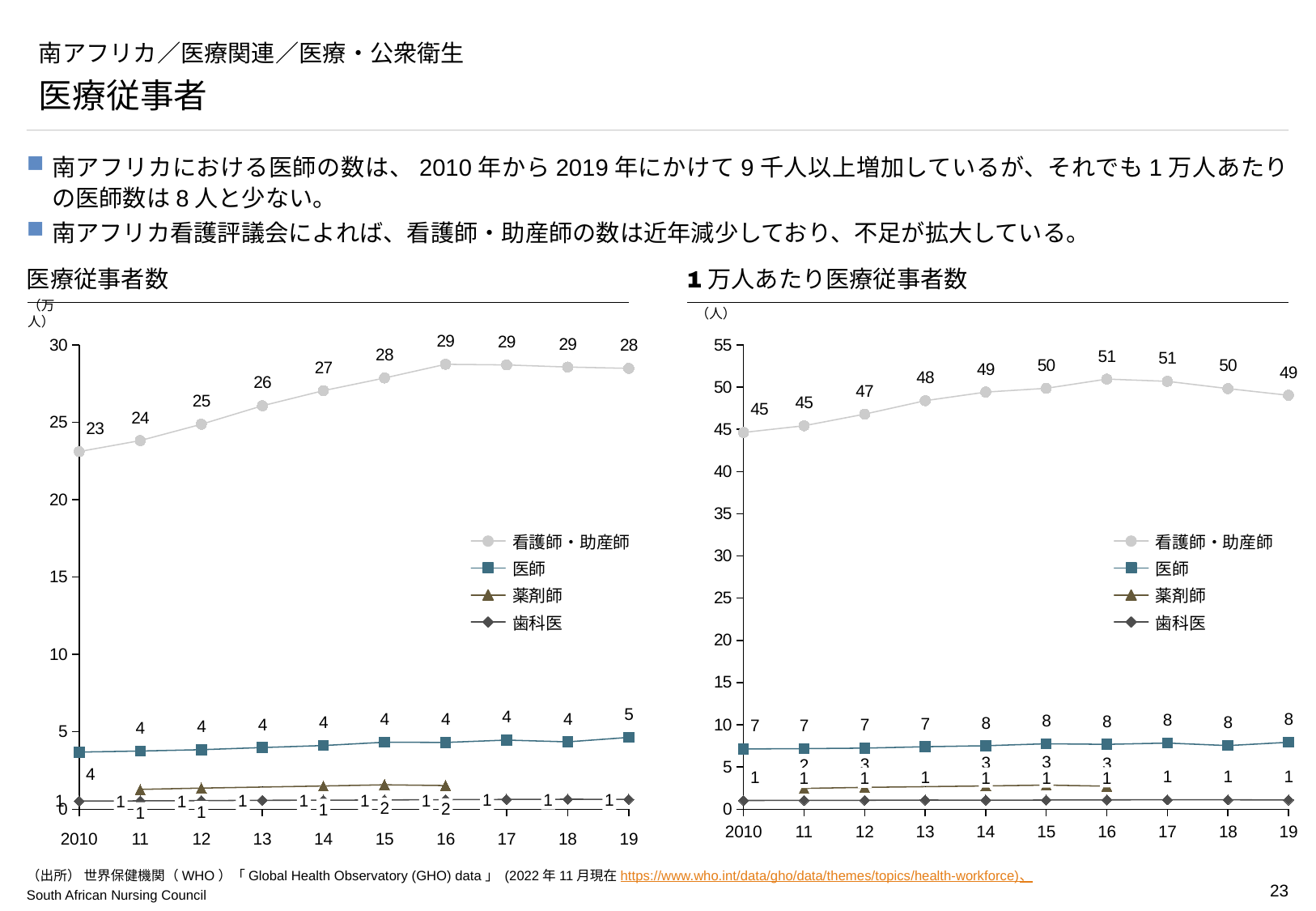

# 南アフリカ／医療関連／医療・公衆衛生
医療従事者
南アフリカにおける医師の数は、2010年から2019年にかけて9千人以上増加しているが、それでも1万人あたりの医師数は8人と少ない。
南アフリカ看護評議会によれば、看護師・助産師の数は近年減少しており、不足が拡大している。
医療従事者数
1万人あたり医療従事者数
（万人）
（人）

### Chart

| Category |  |  |  |  |
|---|---|---|---|---|

### Chart

| Category |  |  |  |  |
|---|---|---|---|---|
看護師・助産師
看護師・助産師

医師
医師

薬剤師
薬剤師

歯科医
歯科医

1
1
1
1
1
1
1
1
1
1
1
1
1
1
2
2
1
1
1
2010
11
12
13
14
15
16
17
18
19
2010
11
12
13
14
15
16
17
18
19
（出所） 世界保健機関（WHO）「Global Health Observatory (GHO) data」 (2022年11月現在https://www.who.int/data/gho/data/themes/topics/health-workforce)、
South African Nursing Council